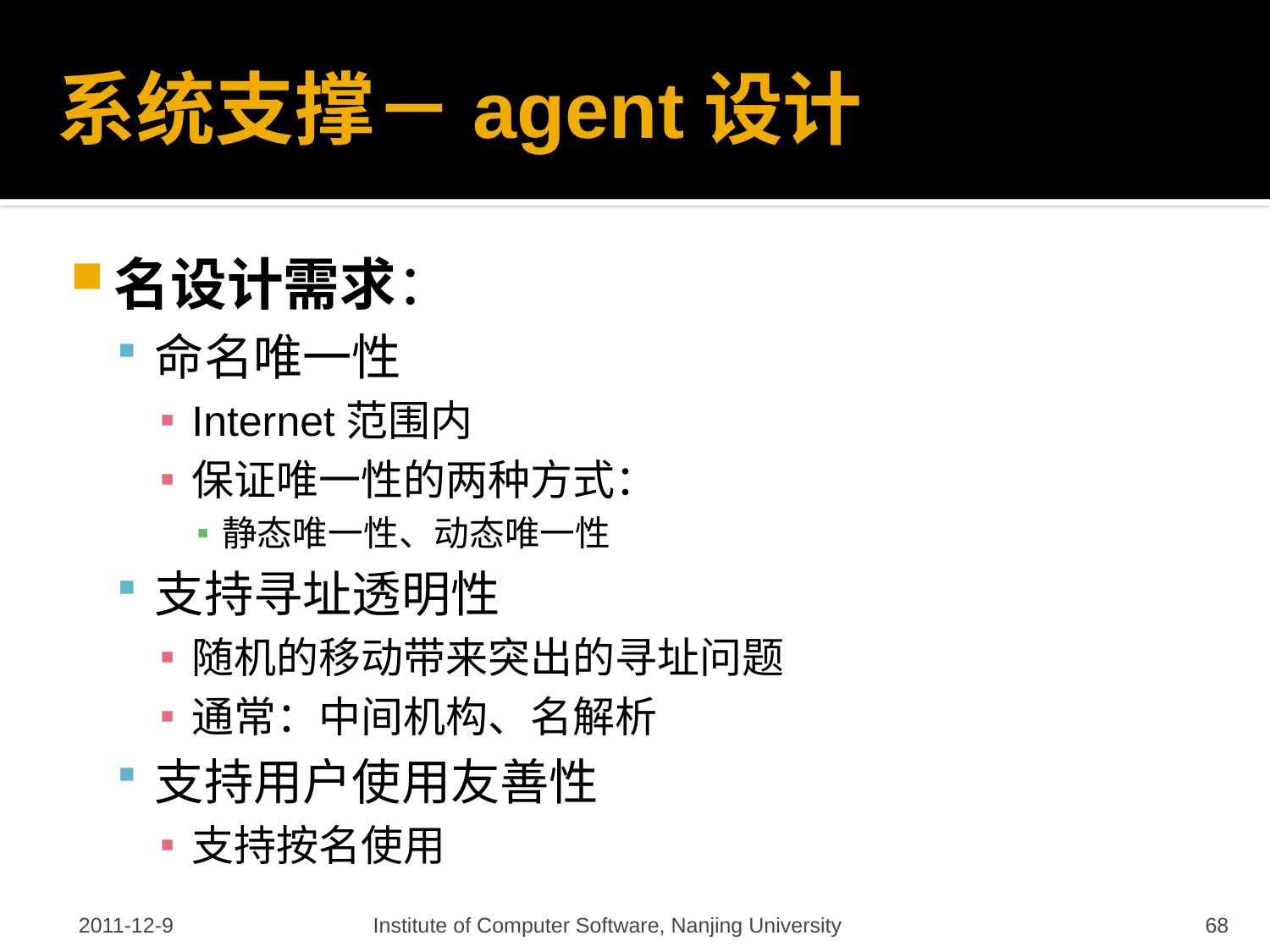

# 系统支撑－agent设计
名设计需求：
命名唯一性
Internet范围内
保证唯一性的两种方式：
静态唯一性、动态唯一性
支持寻址透明性
随机的移动带来突出的寻址问题
通常：中间机构、名解析
支持用户使用友善性
支持按名使用
2011-12-9
Institute of Computer Software, Nanjing University
68